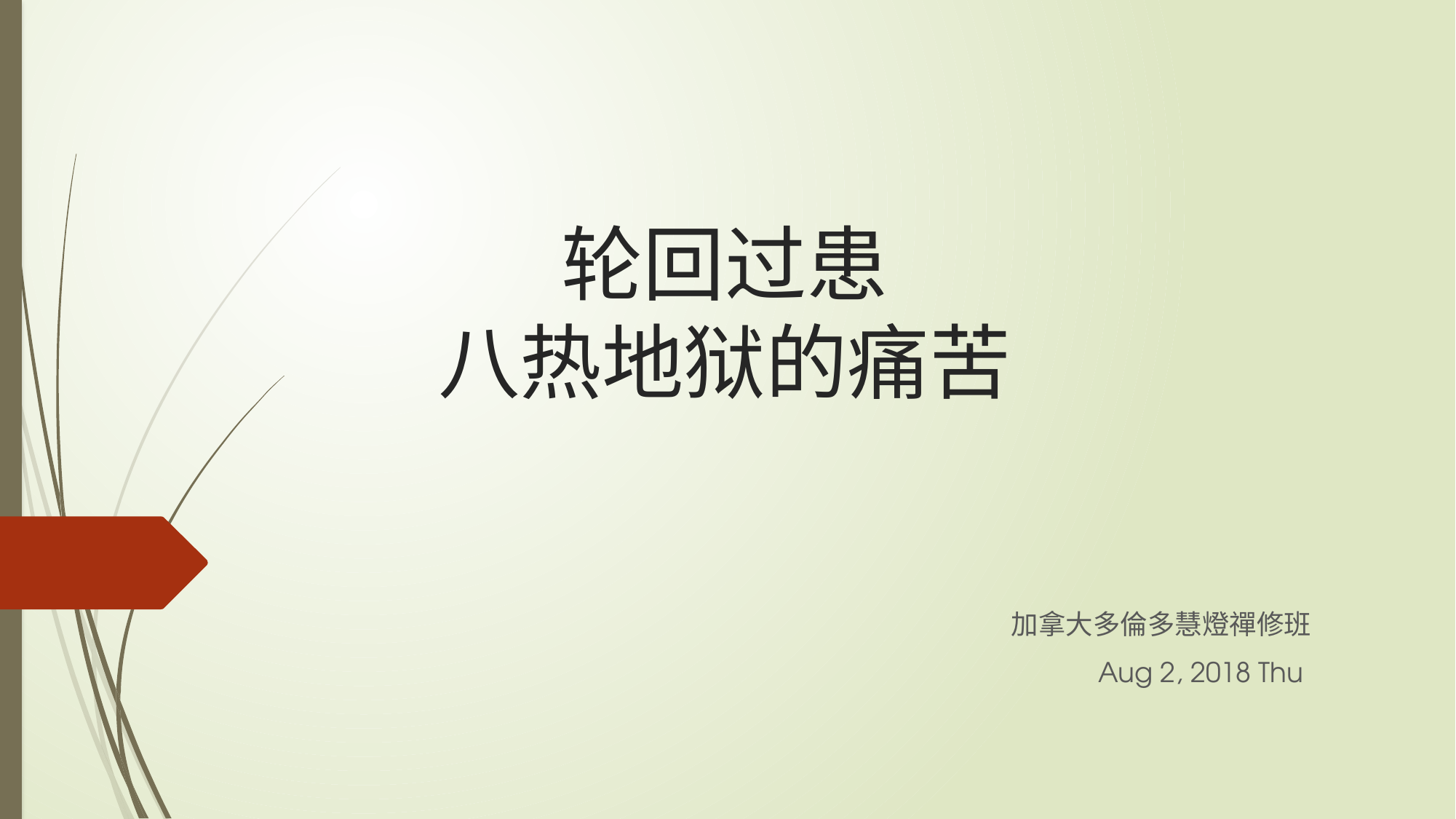

# 轮回过患 八热地狱的痛苦
加拿大多倫多慧燈禪修班
Aug 2, 2018 Thu